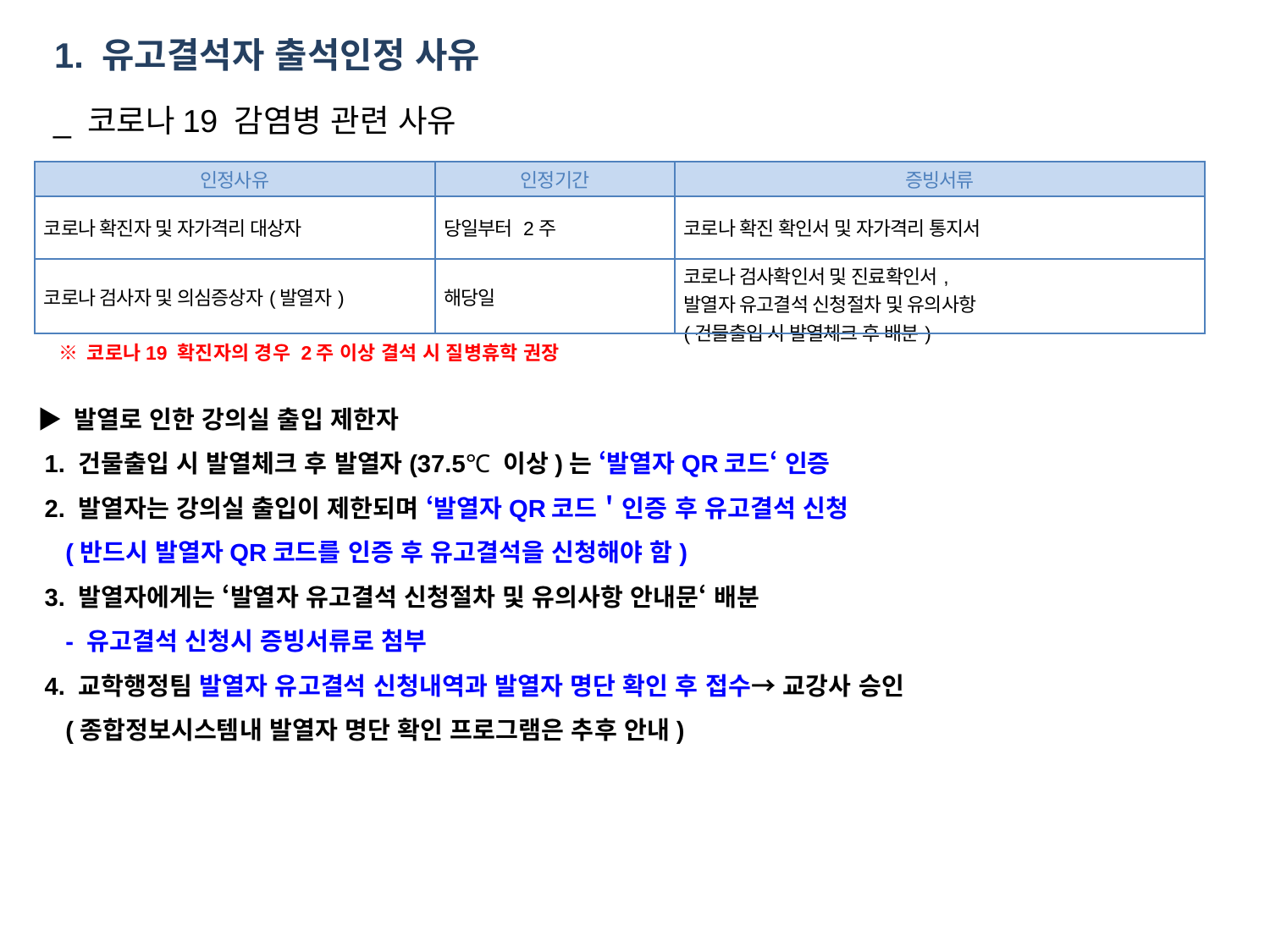

1. 유고결석자 출석인정 사유
_ 코로나19 감염병 관련 사유
| 인정사유 | 인정기간 | 증빙서류 |
| --- | --- | --- |
| 코로나 확진자 및 자가격리 대상자 | 당일부터 2주 | 코로나 확진 확인서 및 자가격리 통지서 |
| 코로나 검사자 및 의심증상자(발열자) | 해당일 | 코로나 검사확인서 및 진료확인서, 발열자 유고결석 신청절차 및 유의사항 (건물출입 시 발열체크 후 배분) |
※ 코로나19 확진자의 경우 2주 이상 결석 시 질병휴학 권장
▶ 발열로 인한 강의실 출입 제한자
 1. 건물출입 시 발열체크 후 발열자(37.5℃ 이상)는 ‘발열자QR코드‘ 인증
 2. 발열자는 강의실 출입이 제한되며 ‘발열자QR코드＇인증 후 유고결석 신청
    (반드시 발열자QR코드를 인증 후 유고결석을 신청해야 함)
 3. 발열자에게는 ‘발열자 유고결석 신청절차 및 유의사항 안내문‘ 배분
    - 유고결석 신청시 증빙서류로 첨부
 4. 교학행정팀 발열자 유고결석 신청내역과 발열자 명단 확인 후 접수→ 교강사 승인
    (종합정보시스템내 발열자 명단 확인 프로그램은 추후 안내)